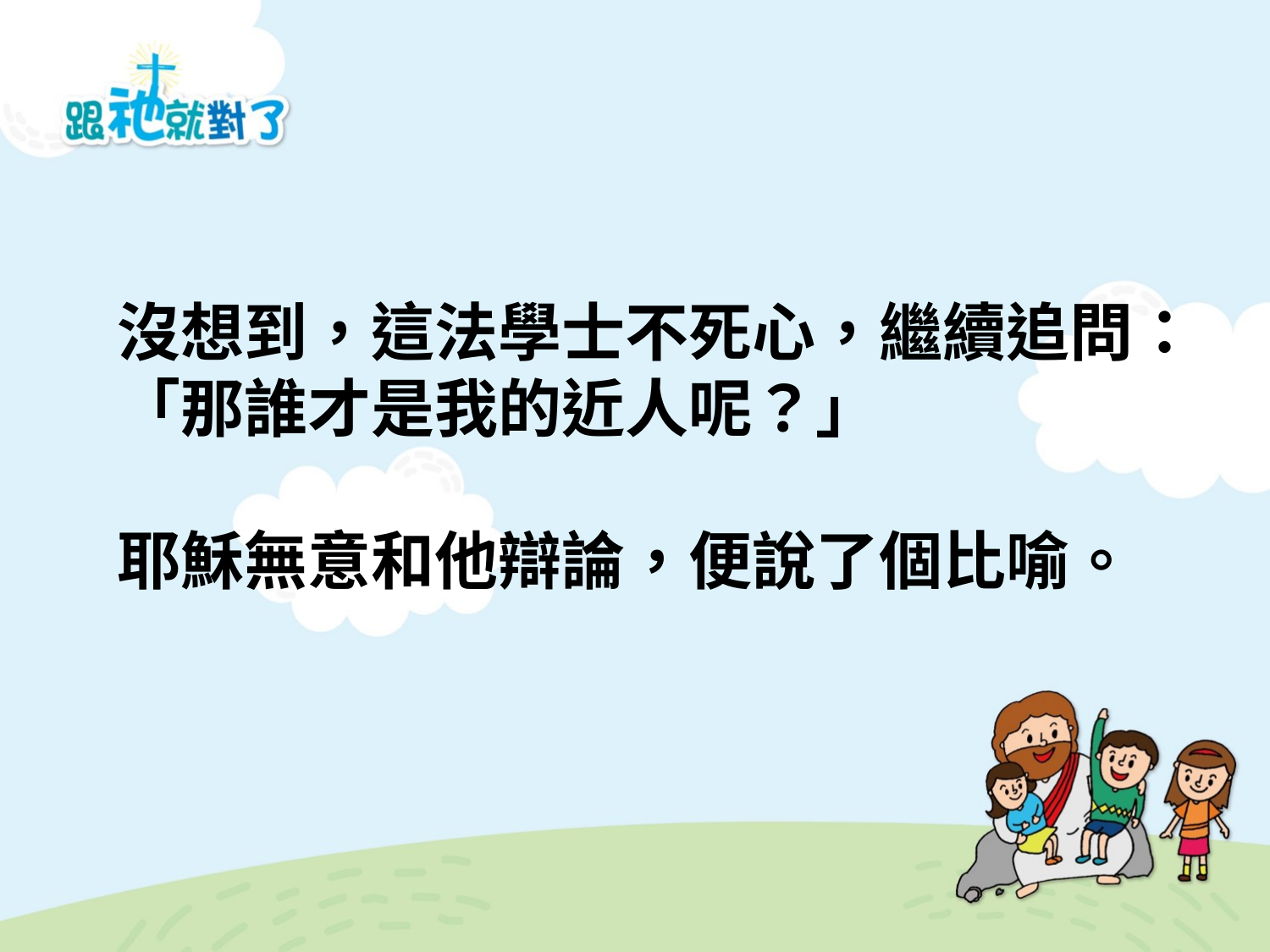

沒想到，這法學士不死心，繼續追問：「那誰才是我的近人呢？」

耶穌無意和他辯論，便說了個比喻。